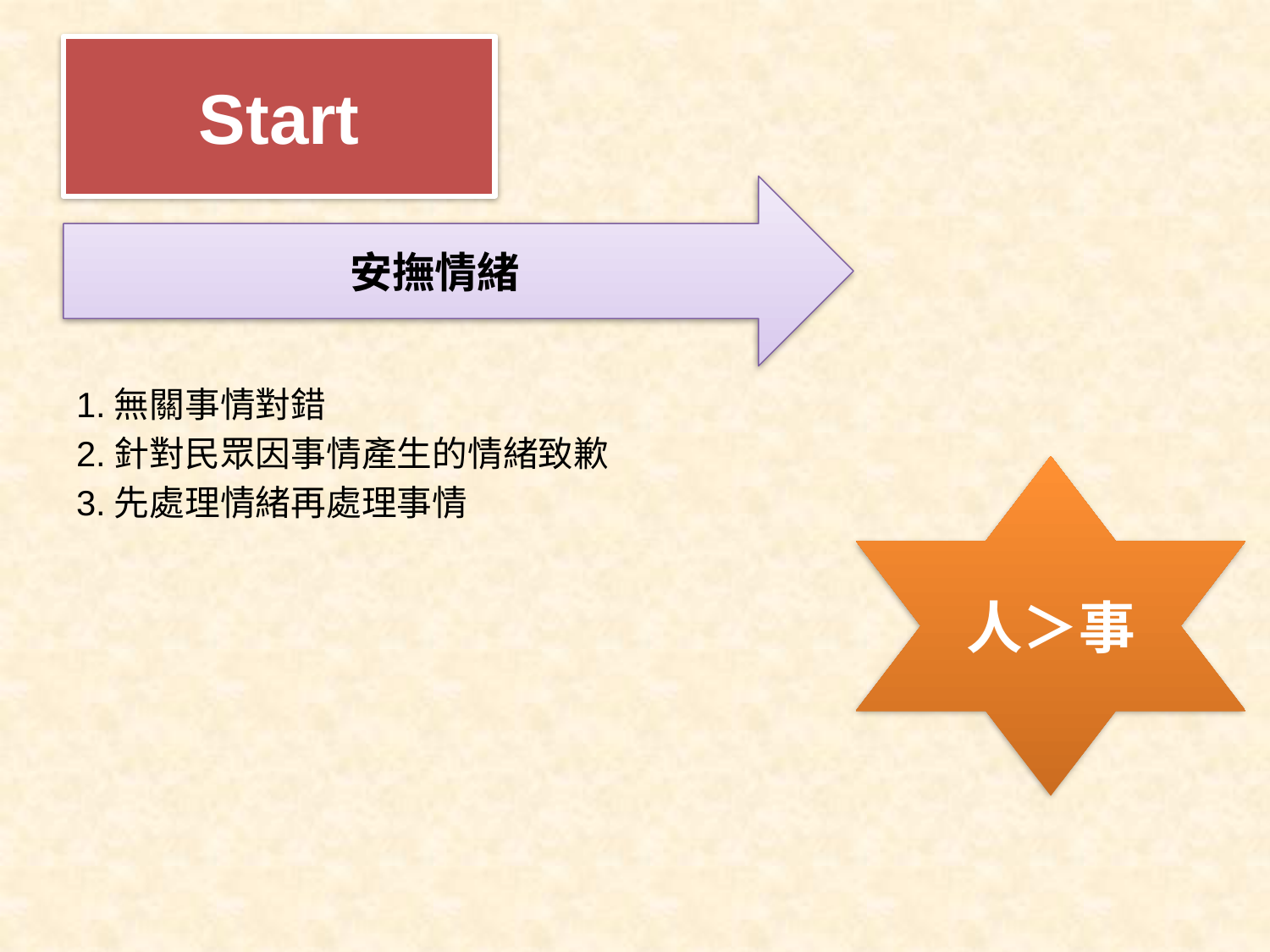

Start
#
安撫情緒

1.無關事情對錯
2.針對民眾因事情產生的情緒致歉
3.先處理情緒再處理事情
人＞事